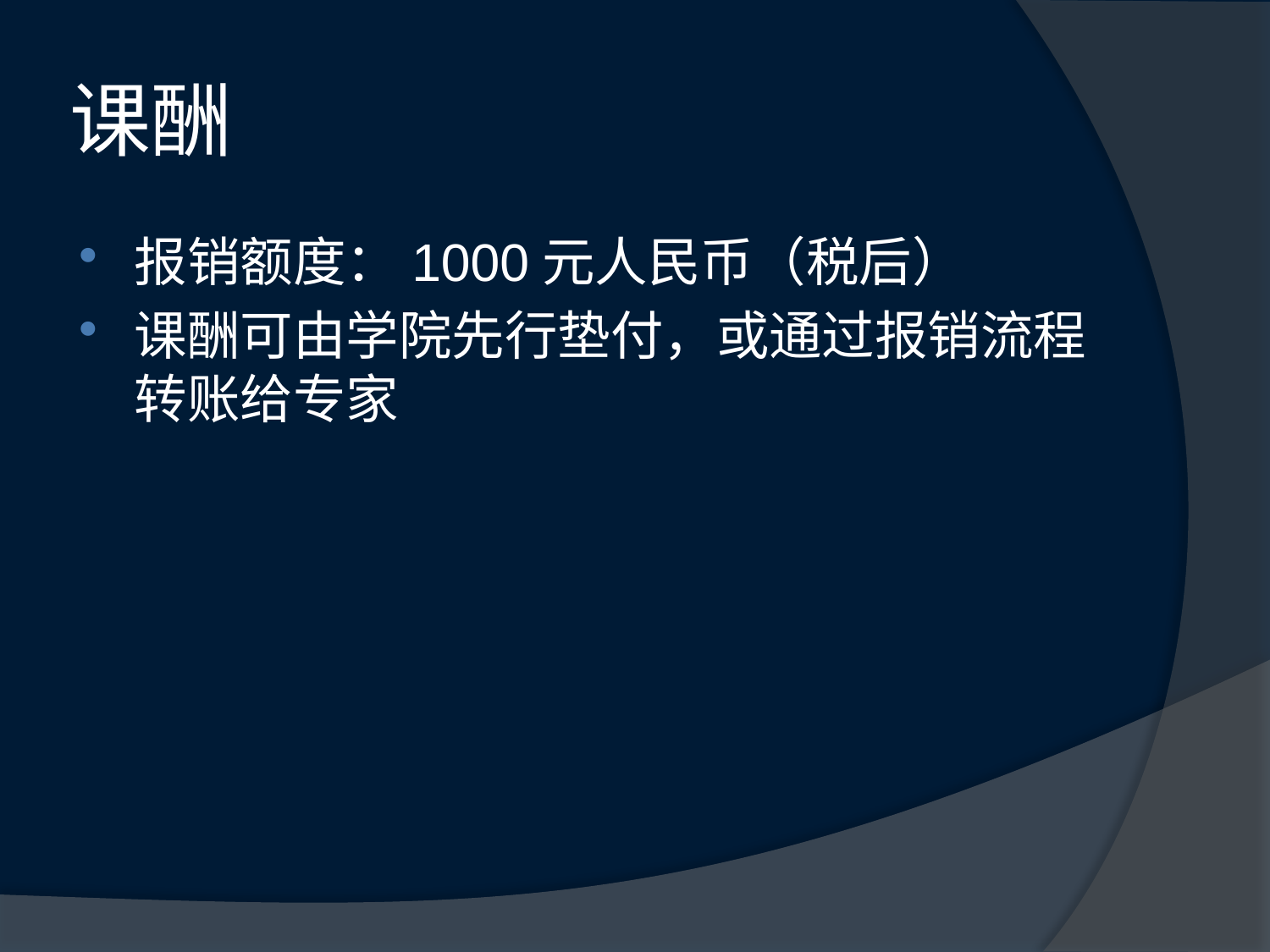

# 课酬
报销额度：1000元人民币（税后）
课酬可由学院先行垫付，或通过报销流程转账给专家